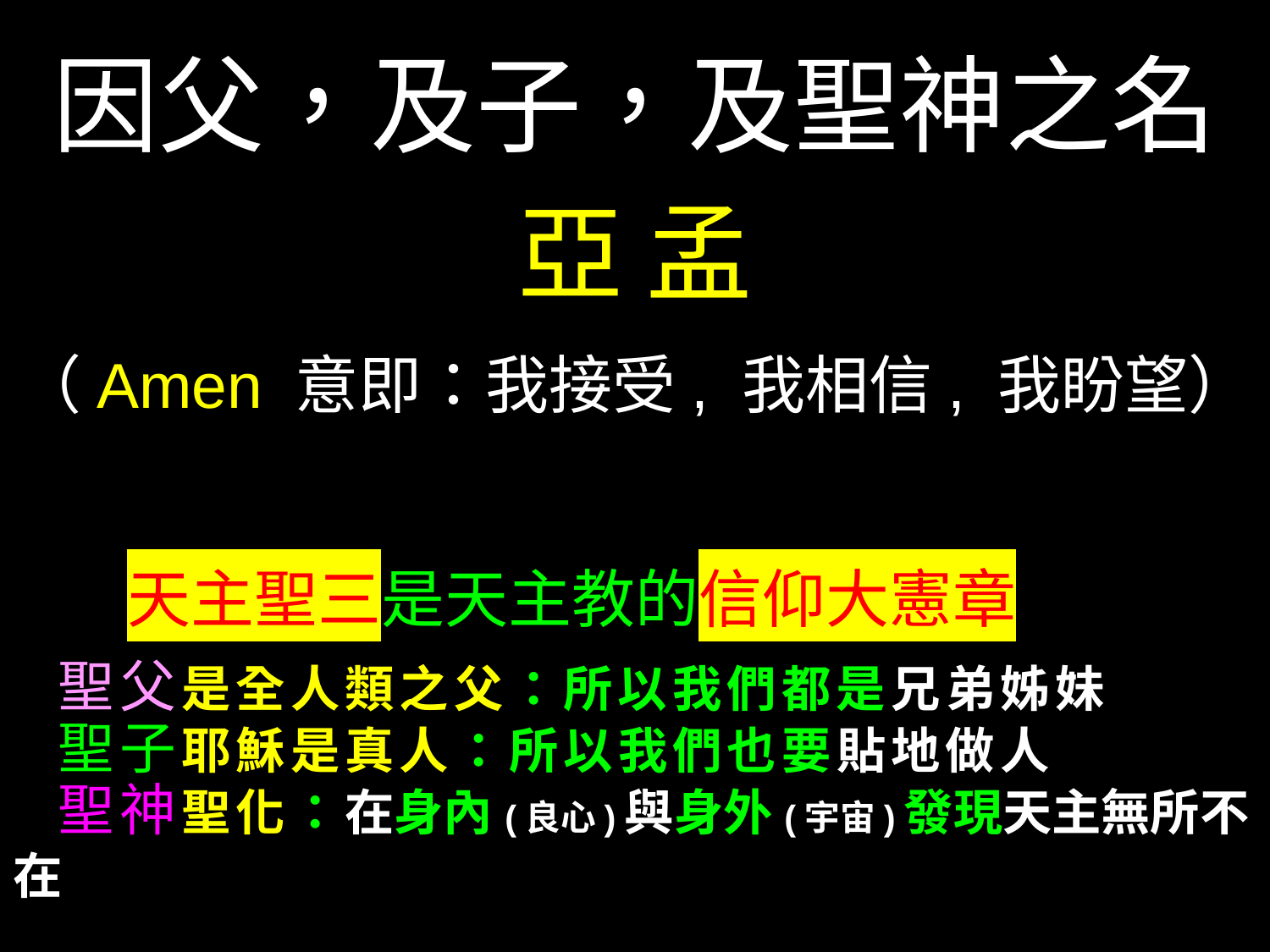

因父，及子，及聖神之名
亞 孟
（Amen 意即：我接受, 我相信, 我盼望）

       天主聖三是天主教的信仰大憲章
  聖父是全人類之父：所以我們都是兄弟姊妹
  聖子耶穌是真人：所以我們也要貼地做人
  聖神聖化：在身內(良心)與身外(宇宙)發現天主無所不在